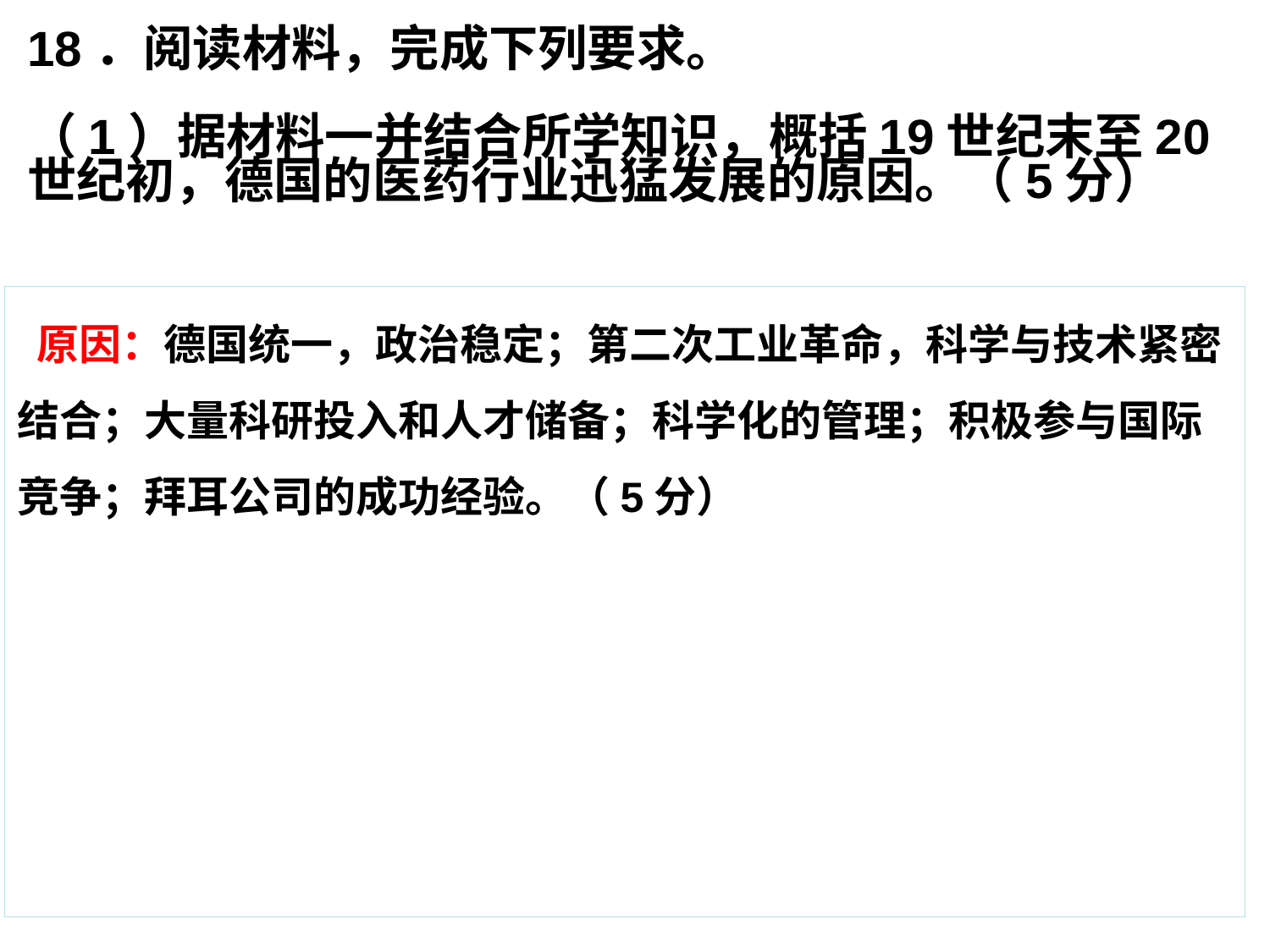

18．阅读材料，完成下列要求。

（1）据材料一并结合所学知识，概括19世纪末至20世纪初，德国的医药行业迅猛发展的原因。（5分）

 原因：德国统一，政治稳定；第二次工业革命，科学与技术紧密结合；大量科研投入和人才储备；科学化的管理；积极参与国际竞争；拜耳公司的成功经验。（5分）